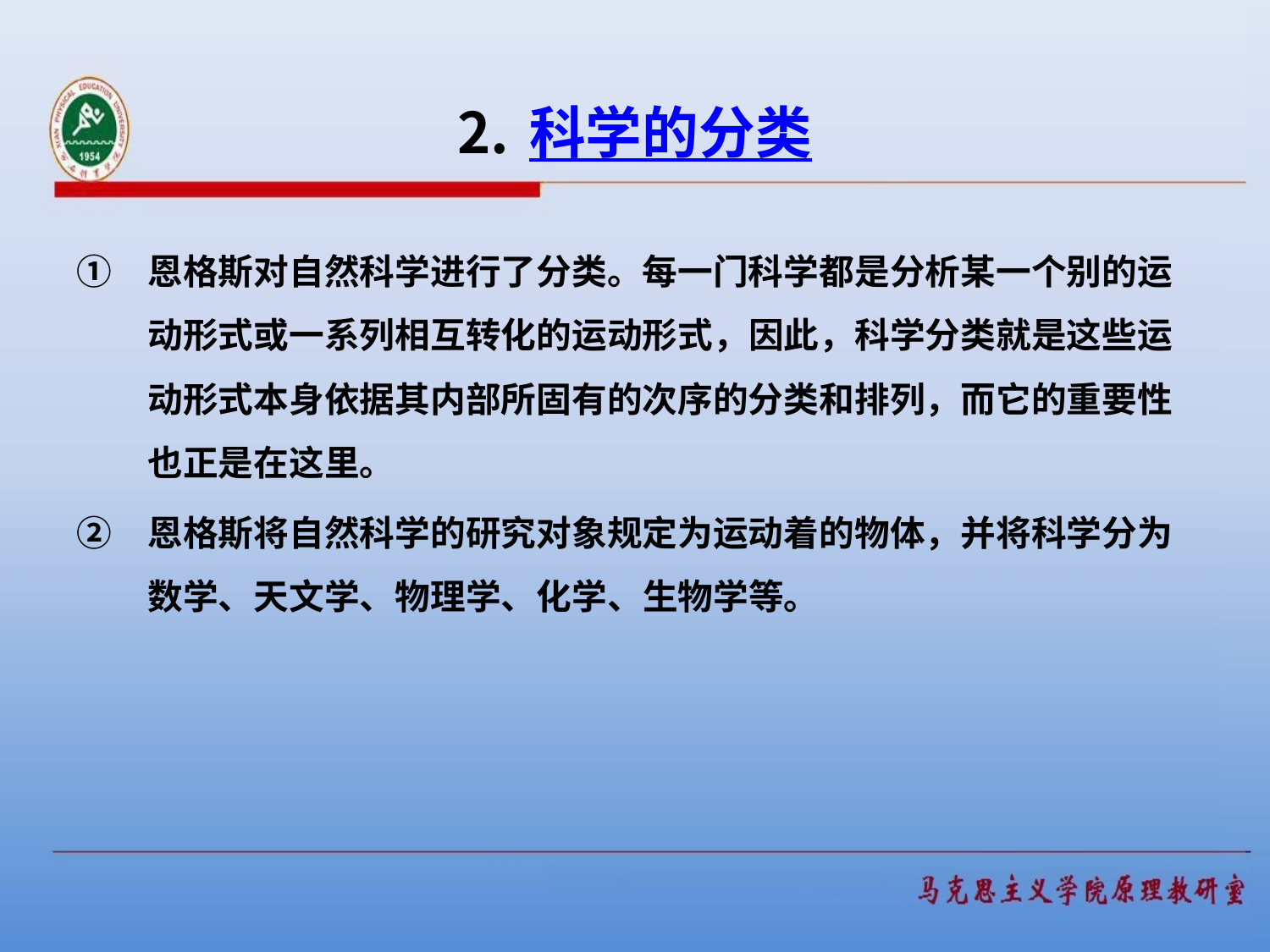

# 科学的分类
恩格斯对自然科学进行了分类。每一门科学都是分析某一个别的运动形式或一系列相互转化的运动形式，因此，科学分类就是这些运动形式本身依据其内部所固有的次序的分类和排列，而它的重要性也正是在这里。
恩格斯将自然科学的研究对象规定为运动着的物体，并将科学分为数学、天文学、物理学、化学、生物学等。